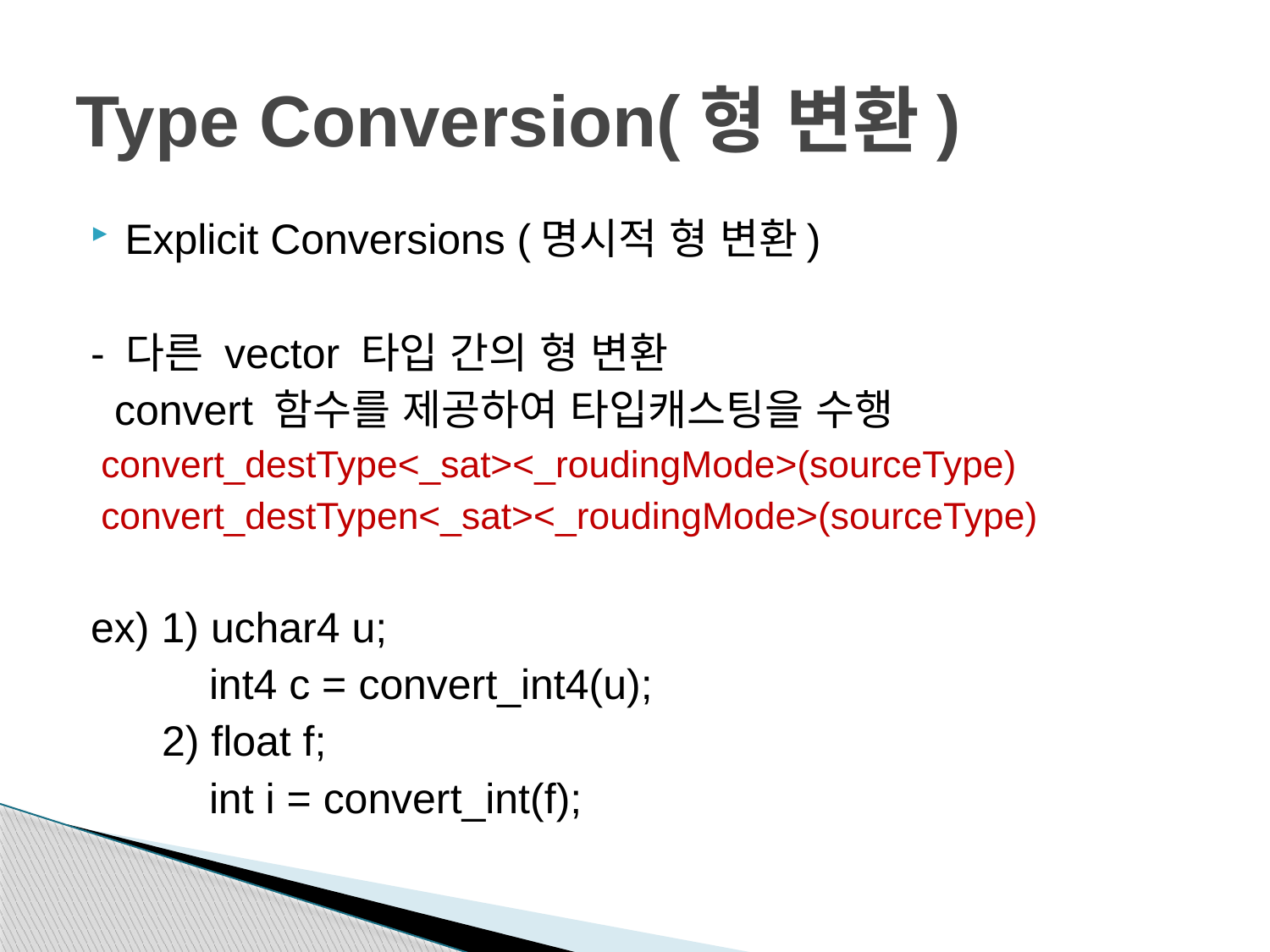

# Type Conversion(형 변환)
Explicit Conversions (명시적 형 변환)

- 다른 vector 타입 간의 형 변환
  convert 함수를 제공하여 타입캐스팅을 수행
 convert_destType<_sat><_roudingMode>(sourceType)
 convert_destTypen<_sat><_roudingMode>(sourceType)

ex) 1) uchar4 u;
          int4 c = convert_int4(u);
      2) float f;
          int i = convert_int(f);